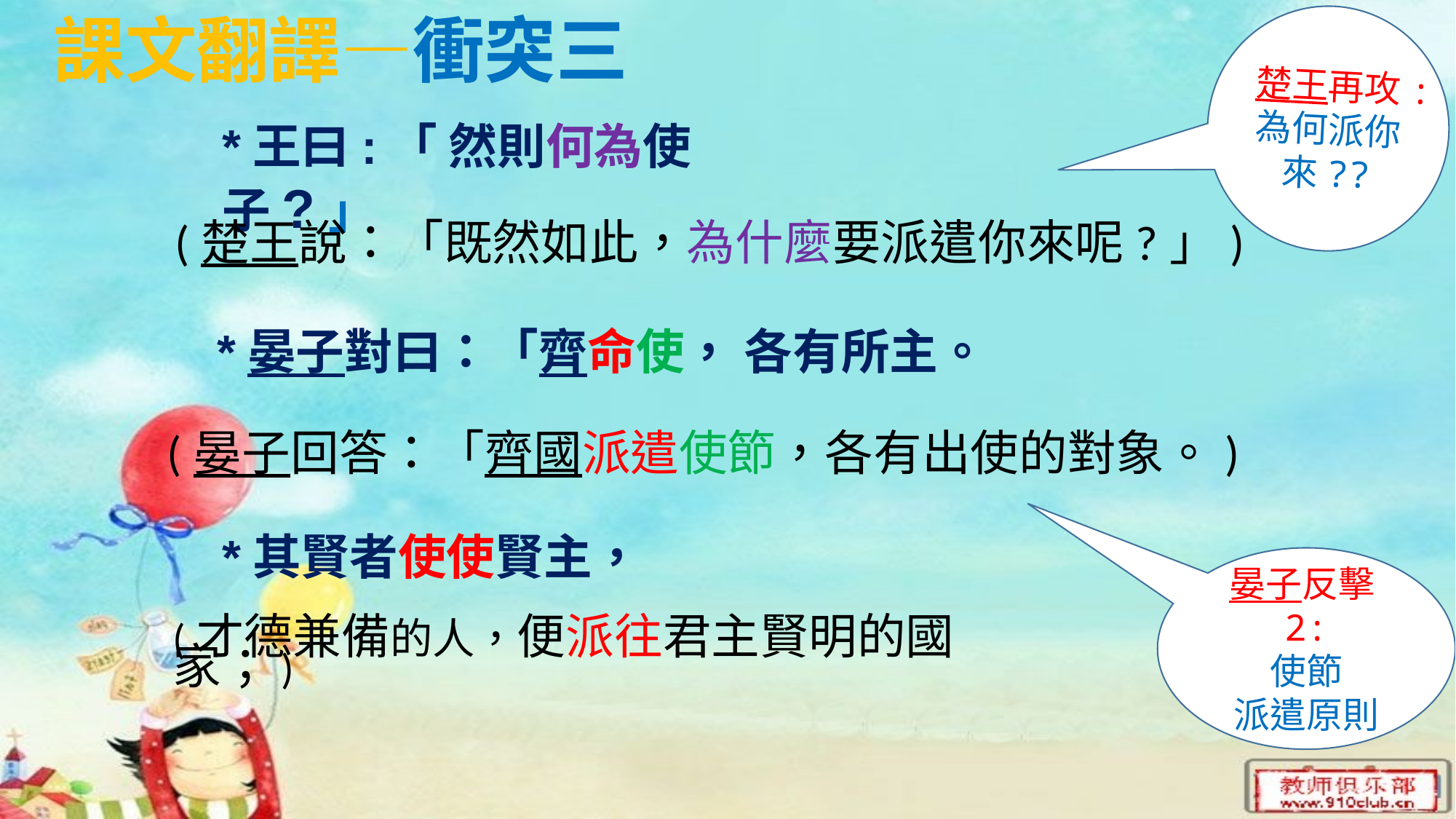

楚王再攻:
為何派你來??
# 課文翻譯—衝突三
*王曰:「 然則何為使子?」
 (楚王說：「既然如此，為什麼要派遣你來呢?」)
*晏子對曰：「齊命使， 各有所主。
 (晏子回答：「齊國派遣使節，各有出使的對象。)
*其賢者使使賢主，
晏子反擊2:
使節
派遣原則
(才德兼備的人，便派往君主賢明的國家；)